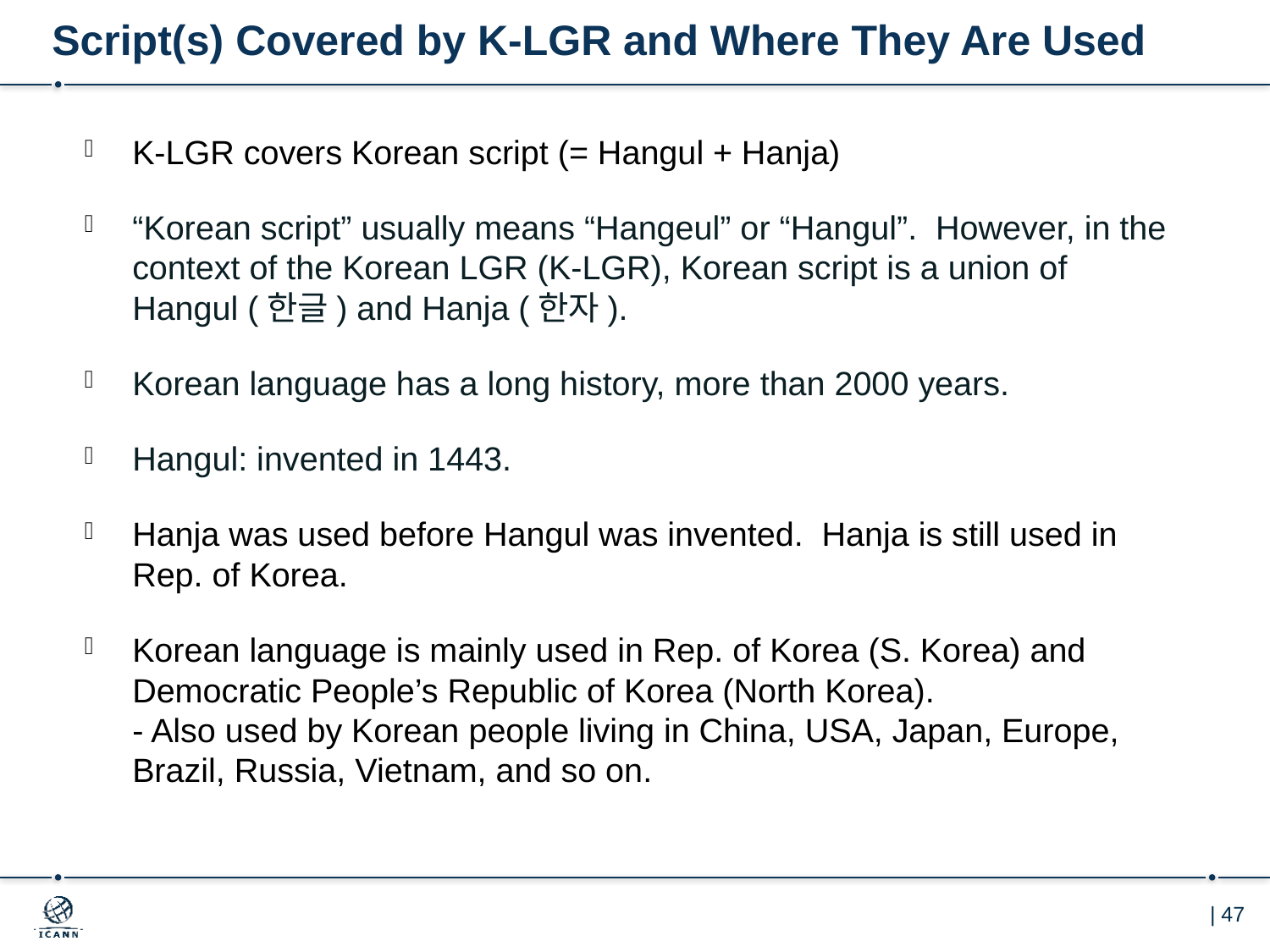

# Script(s) Covered by K-LGR and Where They Are Used
K-LGR covers Korean script (= Hangul + Hanja)
“Korean script” usually means “Hangeul” or “Hangul”.  However, in the context of the Korean LGR (K-LGR), Korean script is a union of
Hangul (한글) and Hanja (한자).
Korean language has a long history, more than 2000 years.
Hangul: invented in 1443.
Hanja was used before Hangul was invented.  Hanja is still used in Rep. of Korea.
Korean language is mainly used in Rep. of Korea (S. Korea) and Democratic People’s Republic of Korea (North Korea).
- Also used by Korean people living in China, USA, Japan, Europe, Brazil, Russia, Vietnam, and so on.